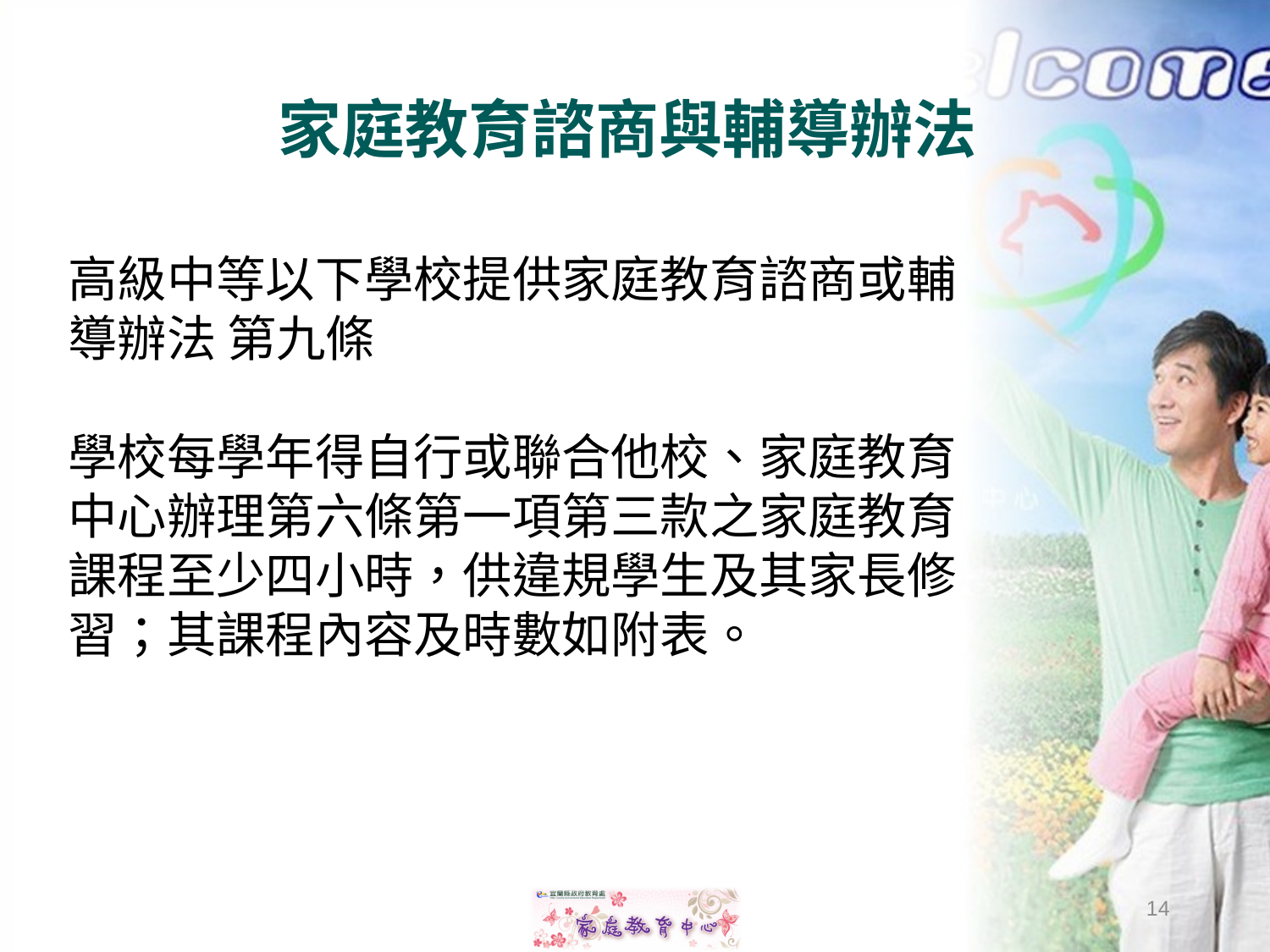

家庭教育諮商與輔導辦法
高級中等以下學校提供家庭教育諮商或輔導辦法 第九條

學校每學年得自行或聯合他校、家庭教育中心辦理第六條第一項第三款之家庭教育課程至少四小時，供違規學生及其家長修習；其課程內容及時數如附表。

14